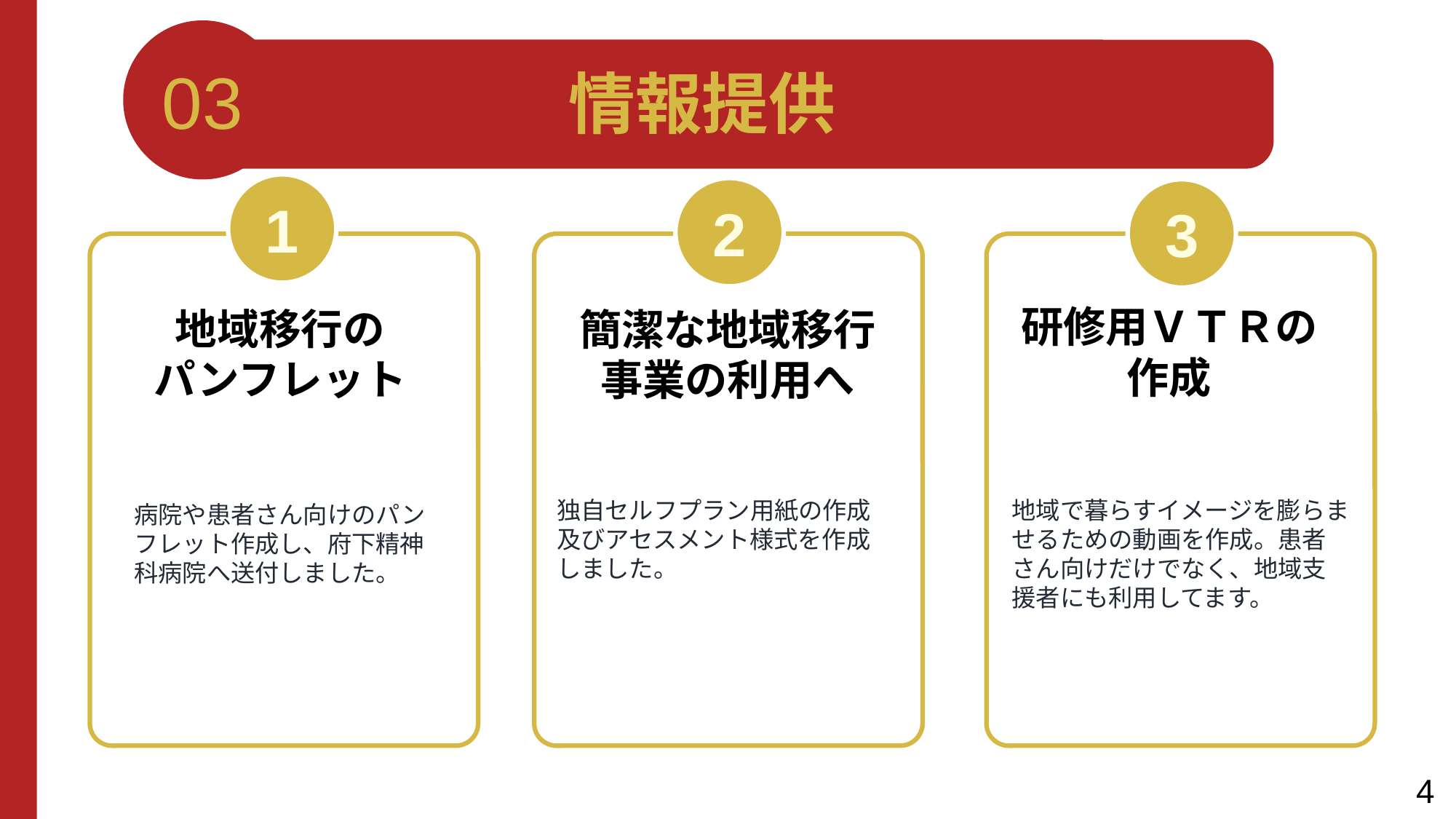

03

情報提供
1
2
3

研修用ＶＴＲの作成
地域移行の
パンフレット
簡潔な地域移行事業の利用へ
独自セルフプラン用紙の作成及びアセスメント様式を作成しました。
地域で暮らすイメージを膨らませるための動画を作成。患者さん向けだけでなく、地域支援者にも利用してます。
病院や患者さん向けのパンフレット作成し、府下精神科病院へ送付しました。